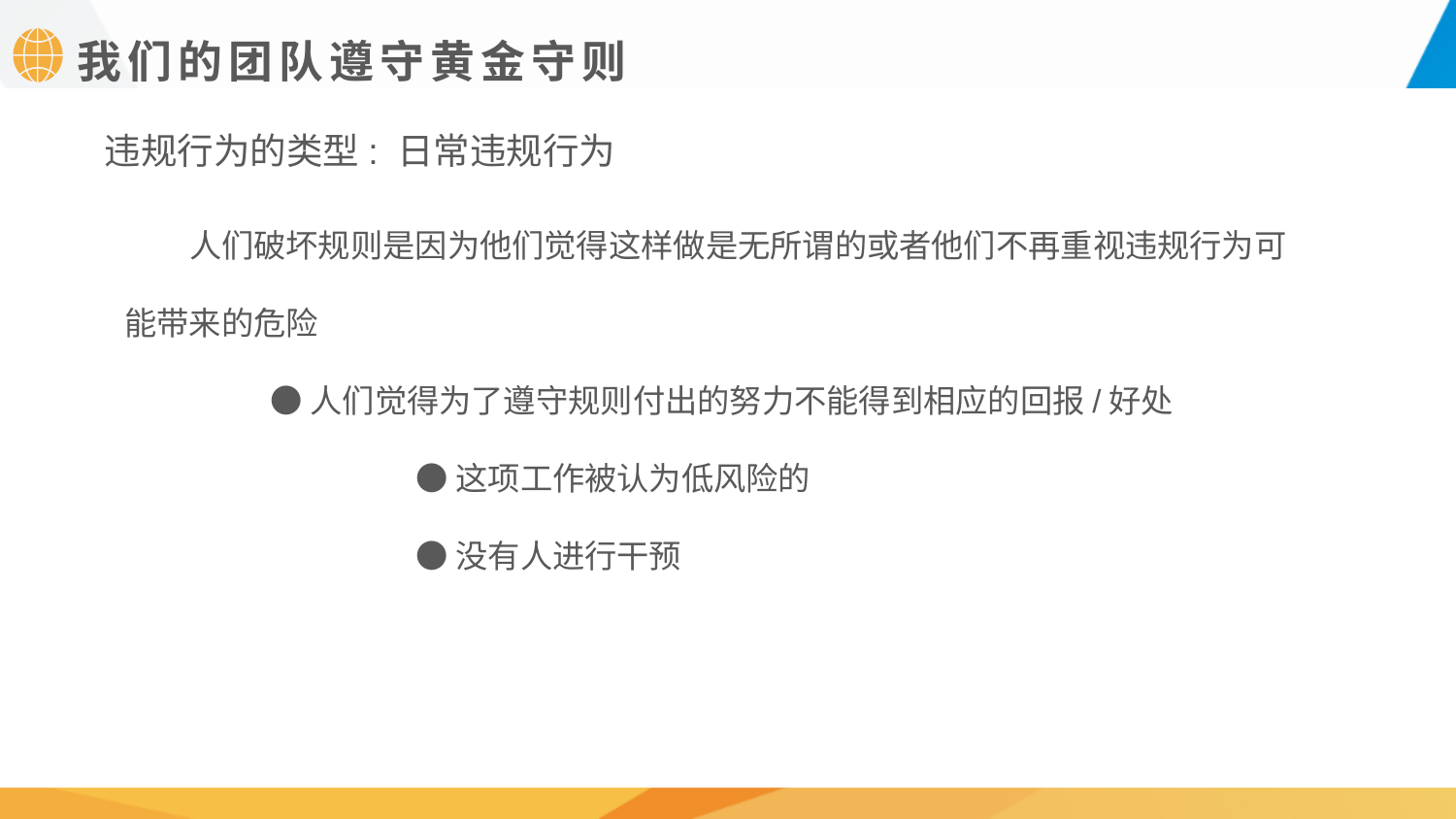

我们的团队遵守黄金守则

违规行为的类型: 日常违规行为
人们破坏规则是因为他们觉得这样做是无所谓的或者他们不再重视违规行为可能带来的危险
 	●人们觉得为了遵守规则付出的努力不能得到相应的回报/好处
 		●这项工作被认为低风险的
 		●没有人进行干预